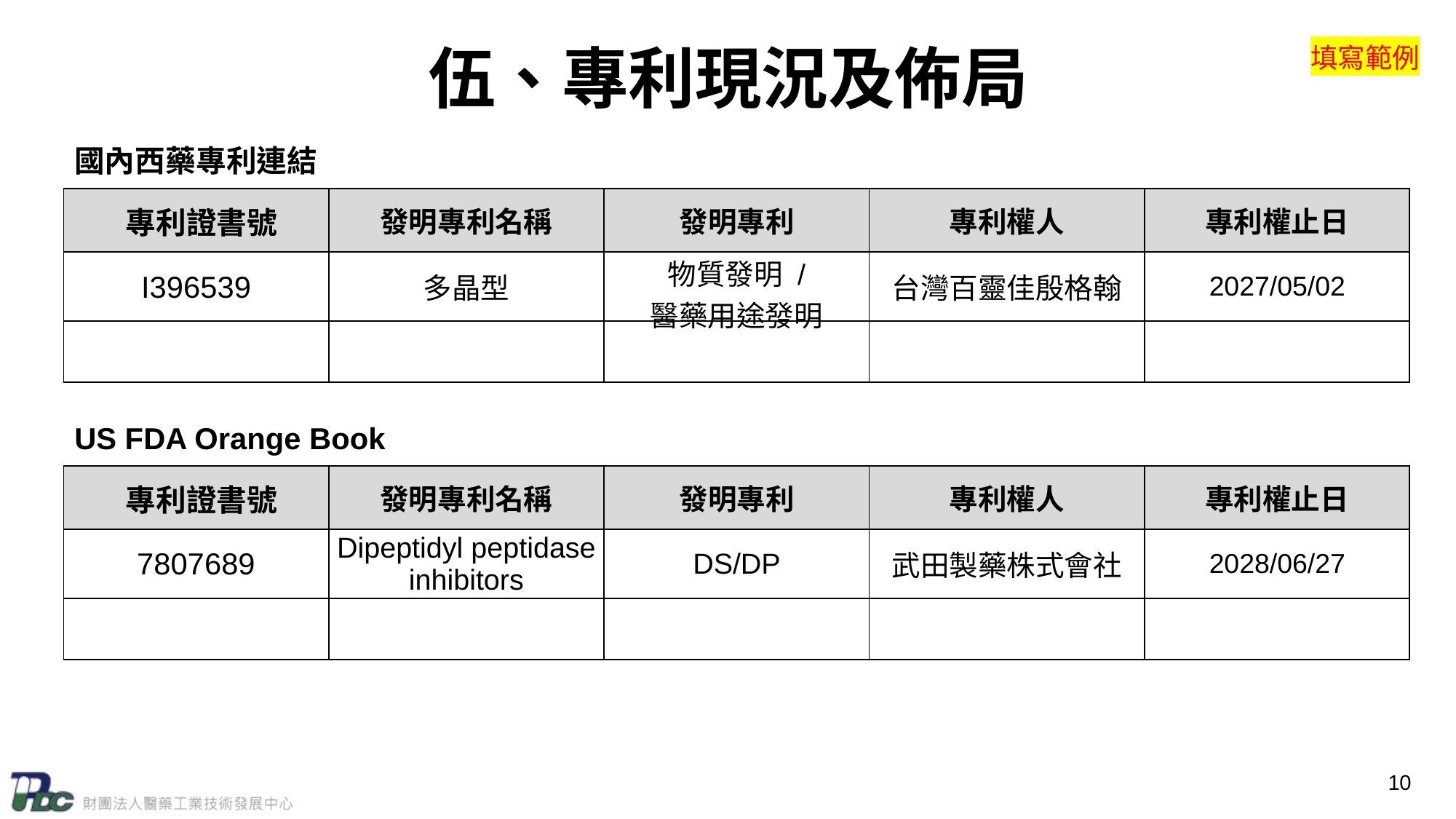

# 伍、專利現況及佈局
填寫範例
國內西藥專利連結
| 專利證書號 | 發明專利名稱 | 發明專利 | 專利權人 | 專利權止日 |
| --- | --- | --- | --- | --- |
| I396539 | 多晶型 | 物質發明 / 醫藥用途發明 | 台灣百靈佳殷格翰 | 2027/05/02 |
|  |  |  |  |  |
US FDA Orange Book
| 專利證書號 | 發明專利名稱 | 發明專利 | 專利權人 | 專利權止日 |
| --- | --- | --- | --- | --- |
| 7807689 | Dipeptidyl peptidase inhibitors | DS/DP | 武田製藥株式會社 | 2028/06/27 |
|  |  |  |  |  |
10